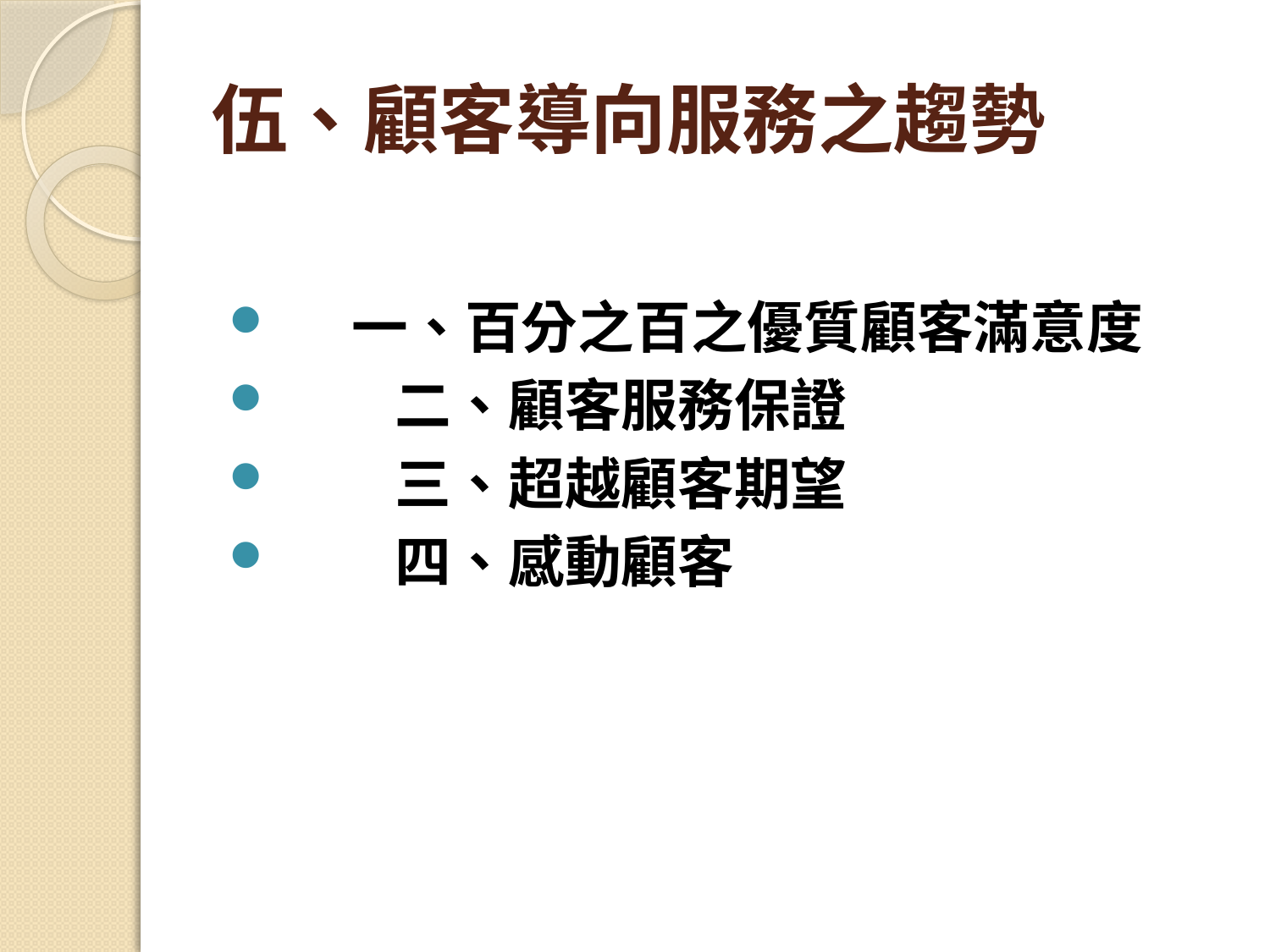

# 伍、顧客導向服務之趨勢
     一、百分之百之優質顧客滿意度
	二、顧客服務保證
	三、超越顧客期望
	四、感動顧客